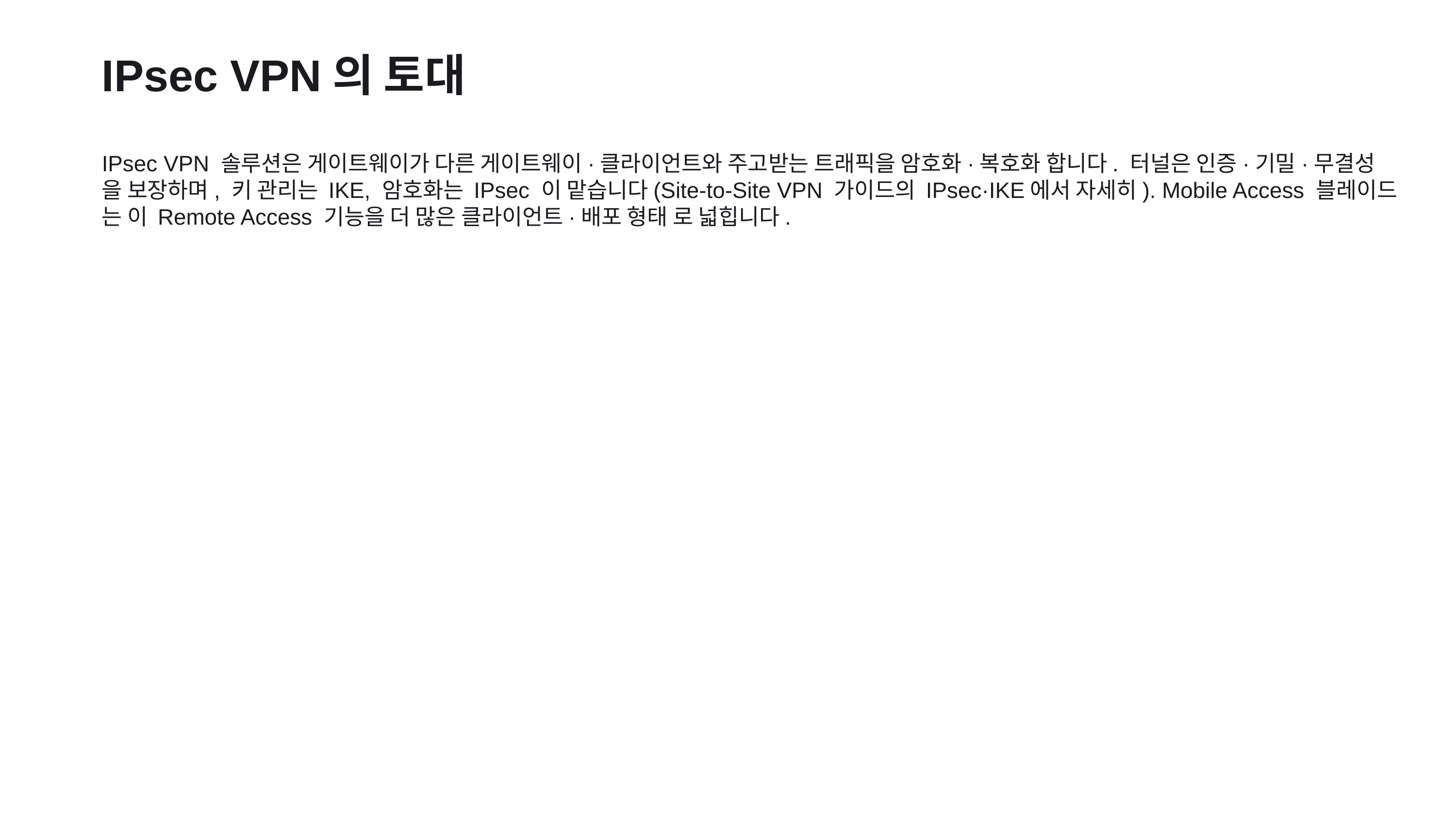

IPsec VPN의 토대
IPsec VPN 솔루션은 게이트웨이가 다른 게이트웨이·클라이언트와 주고받는 트래픽을 암호화·복호화 합니다. 터널은 인증·기밀·무결성 을 보장하며, 키 관리는 IKE, 암호화는 IPsec 이 맡습니다(Site-to-Site VPN 가이드의 IPsec·IKE에서 자세히). Mobile Access 블레이드 는 이 Remote Access 기능을 더 많은 클라이언트·배포 형태 로 넓힙니다.